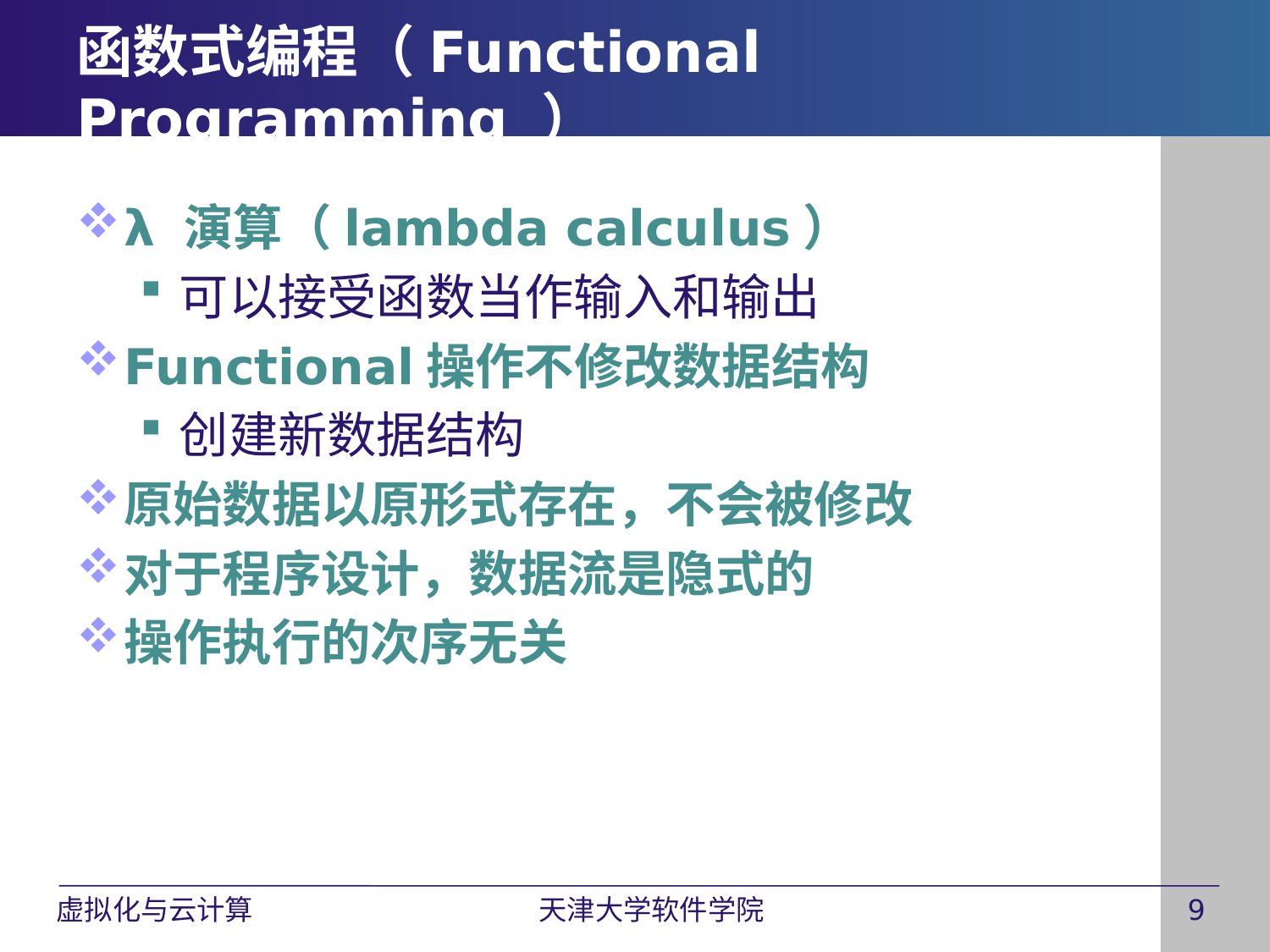

# 函数式编程（Functional Programming ）
λ 演算（lambda calculus）
可以接受函数当作输入和输出
Functional操作不修改数据结构
创建新数据结构
原始数据以原形式存在，不会被修改
对于程序设计，数据流是隐式的
操作执行的次序无关